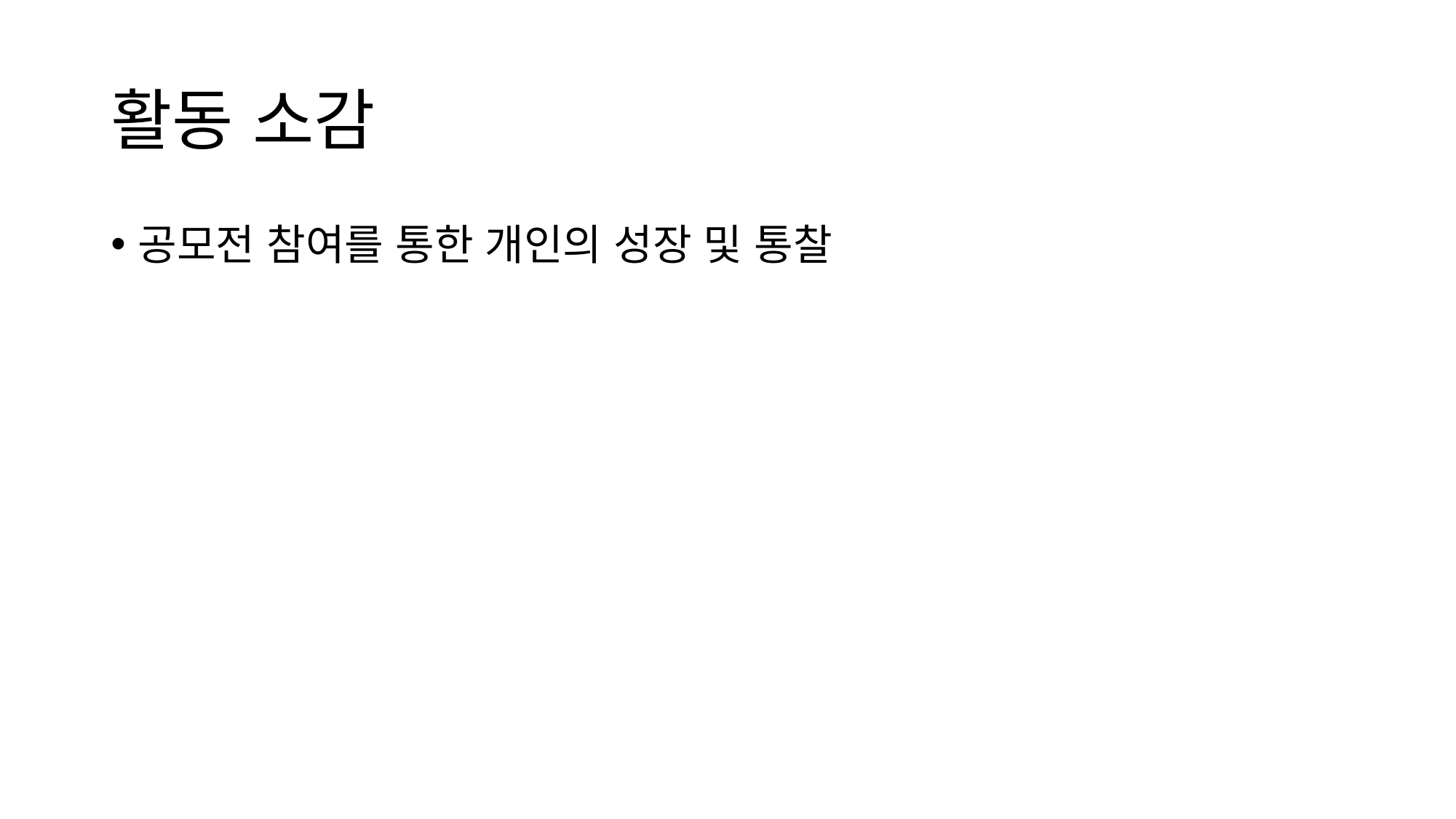

# 활동 소감
공모전 참여를 통한 개인의 성장 및 통찰